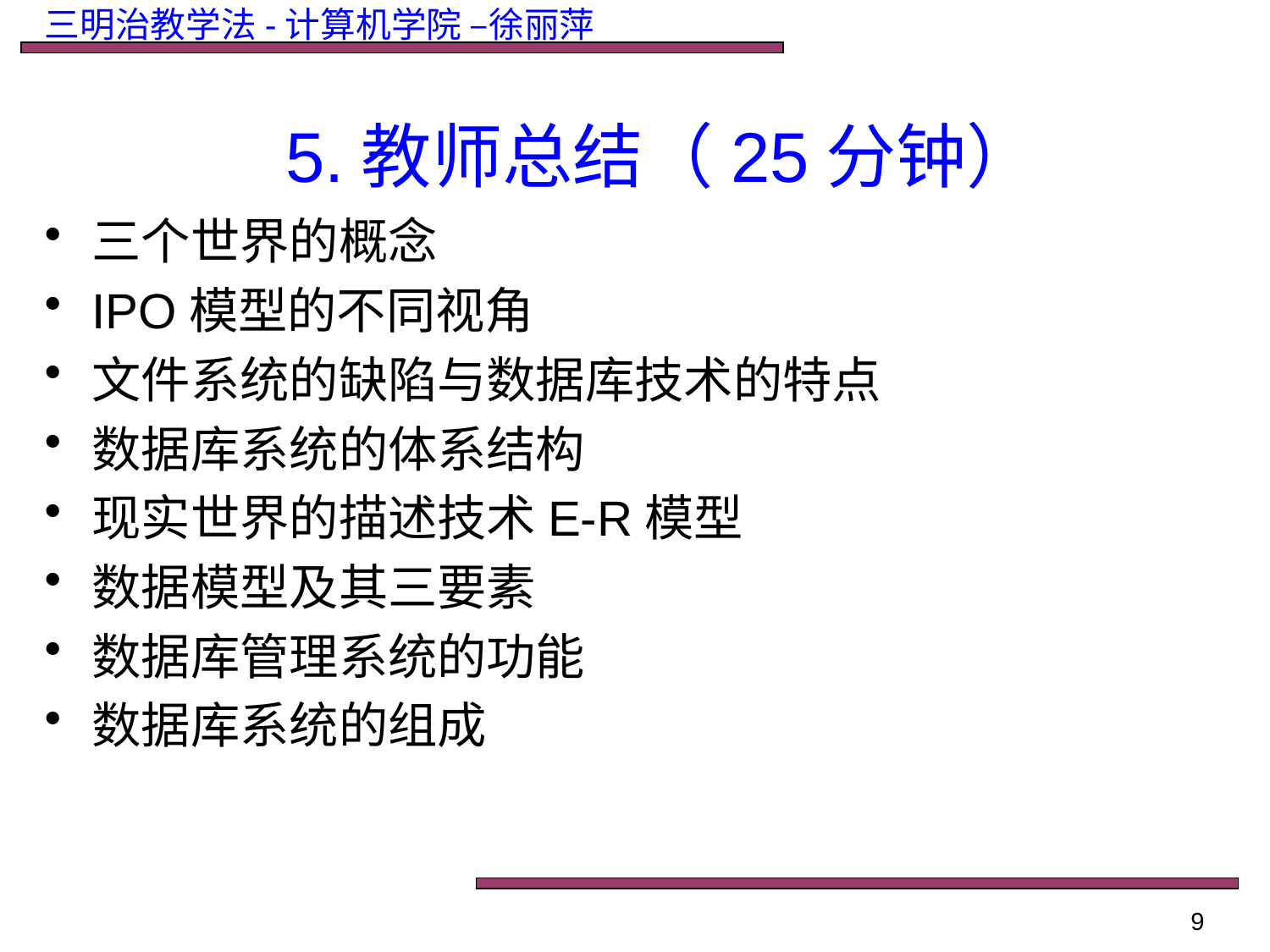

5.教师总结（25分钟）
三个世界的概念
IPO模型的不同视角
文件系统的缺陷与数据库技术的特点
数据库系统的体系结构
现实世界的描述技术E-R模型
数据模型及其三要素
数据库管理系统的功能
数据库系统的组成

9